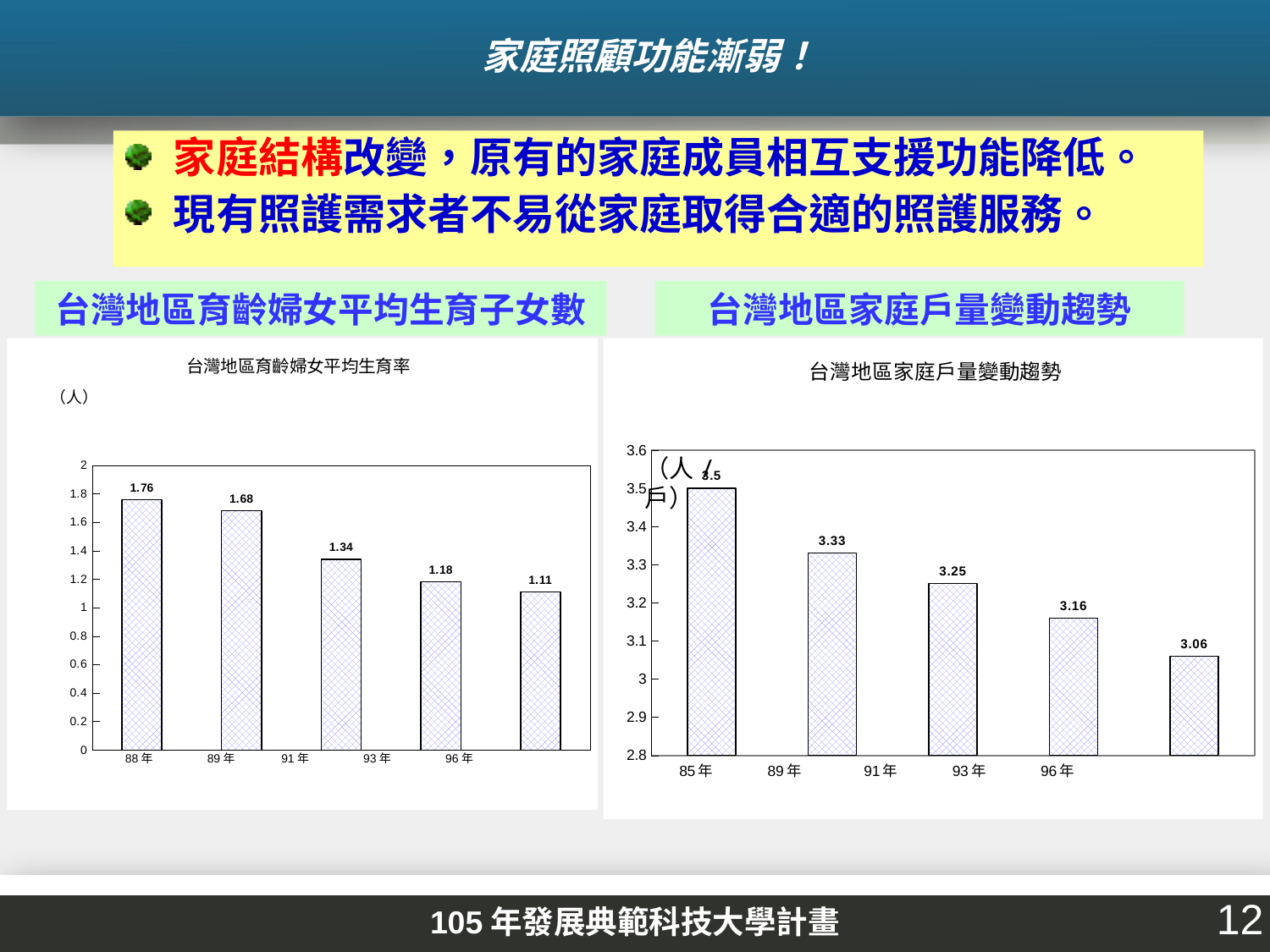

家庭照顧功能漸弱！
家庭結構改變，原有的家庭成員相互支援功能降低。
現有照護需求者不易從家庭取得合適的照護服務。
台灣地區育齡婦女平均生育子女數
台灣地區家庭戶量變動趨勢

### Chart: 台灣地區育齡婦女平均生育率

| Category |  |
|---|---|

### Chart: 台灣地區家庭戶量變動趨勢

| Category |  |
|---|---|
（人/戶）